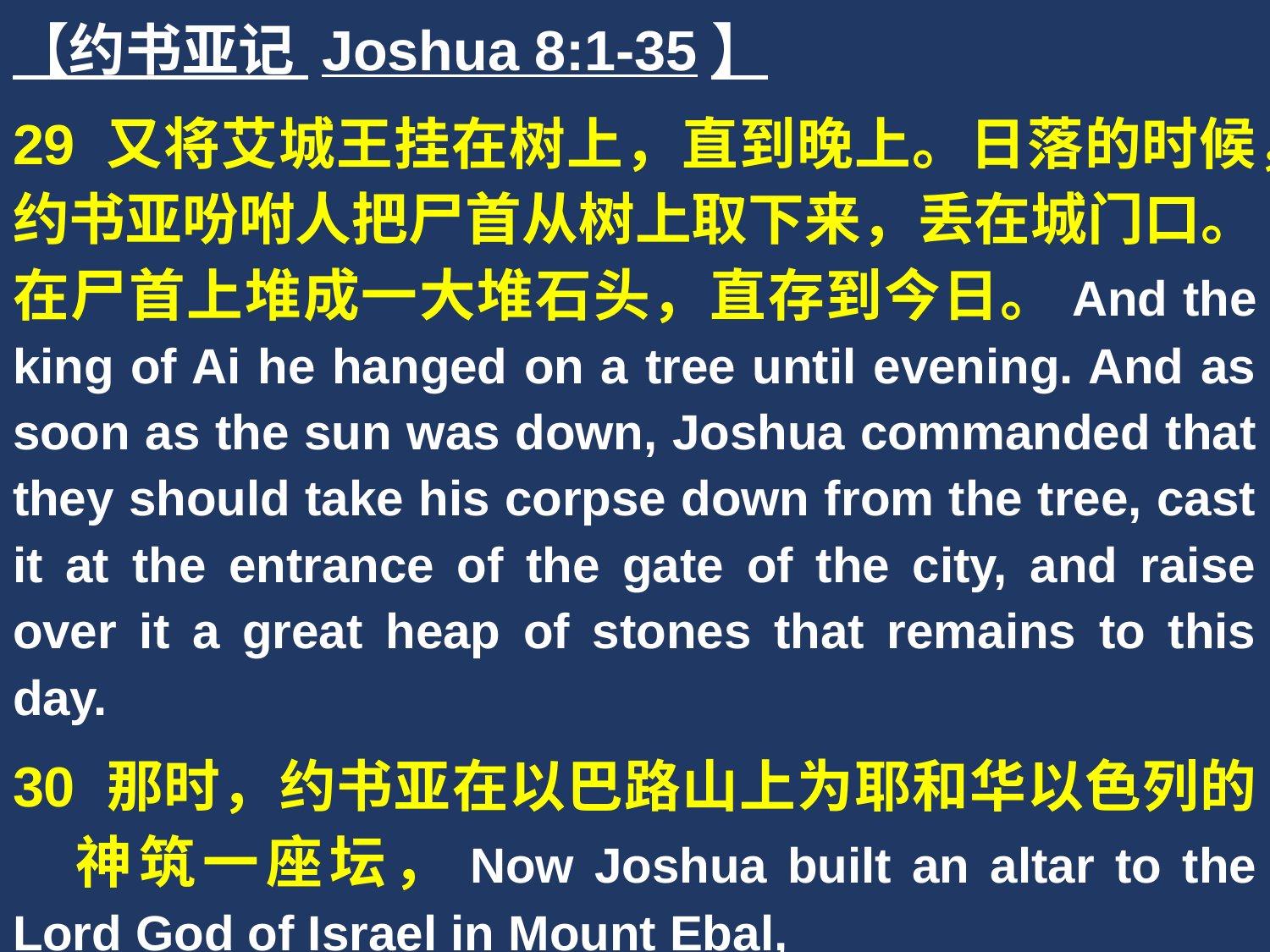

【约书亚记 Joshua 8:1-35】
29 又将艾城王挂在树上，直到晚上。日落的时候，约书亚吩咐人把尸首从树上取下来，丢在城门口。在尸首上堆成一大堆石头，直存到今日。And the king of Ai he hanged on a tree until evening. And as soon as the sun was down, Joshua commanded that they should take his corpse down from the tree, cast it at the entrance of the gate of the city, and raise over it a great heap of stones that remains to this day.
30 那时，约书亚在以巴路山上为耶和华以色列的　神筑一座坛，Now Joshua built an altar to the Lord God of Israel in Mount Ebal,